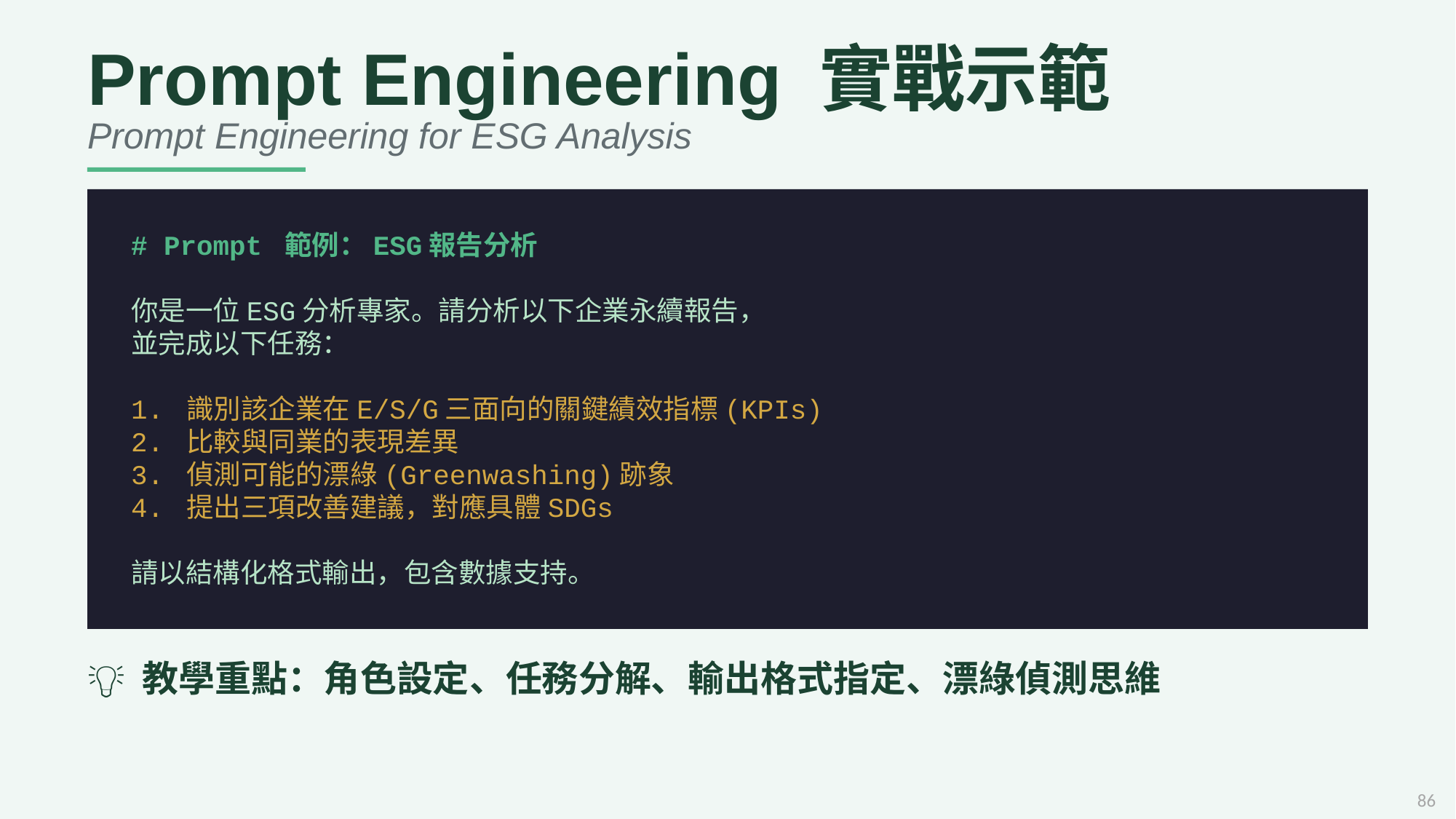

Prompt Engineering 實戰示範
Prompt Engineering for ESG Analysis

# Prompt 範例：ESG報告分析

你是一位ESG分析專家。請分析以下企業永續報告，
並完成以下任務：

1. 識別該企業在E/S/G三面向的關鍵績效指標(KPIs)
2. 比較與同業的表現差異
3. 偵測可能的漂綠(Greenwashing)跡象
4. 提出三項改善建議，對應具體SDGs

請以結構化格式輸出，包含數據支持。
💡 教學重點：角色設定、任務分解、輸出格式指定、漂綠偵測思維
86